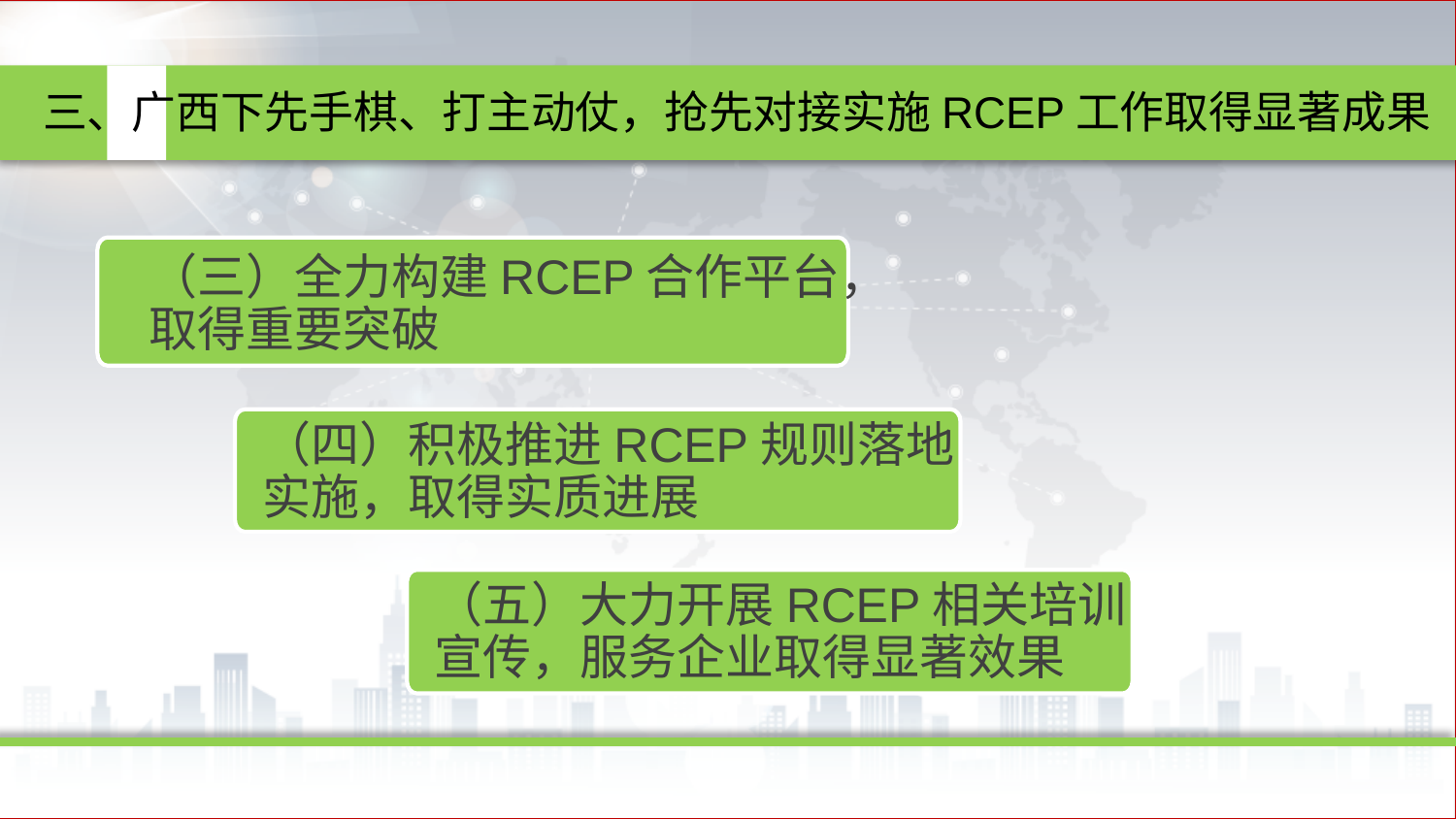

三、广西下先手棋、打主动仗，抢先对接实施RCEP工作取得显著成果

（三）全力构建RCEP合作平台，取得重要突破

（四）积极推进RCEP规则落地实施，取得实质进展

（五）大力开展RCEP相关培训宣传，服务企业取得显著效果